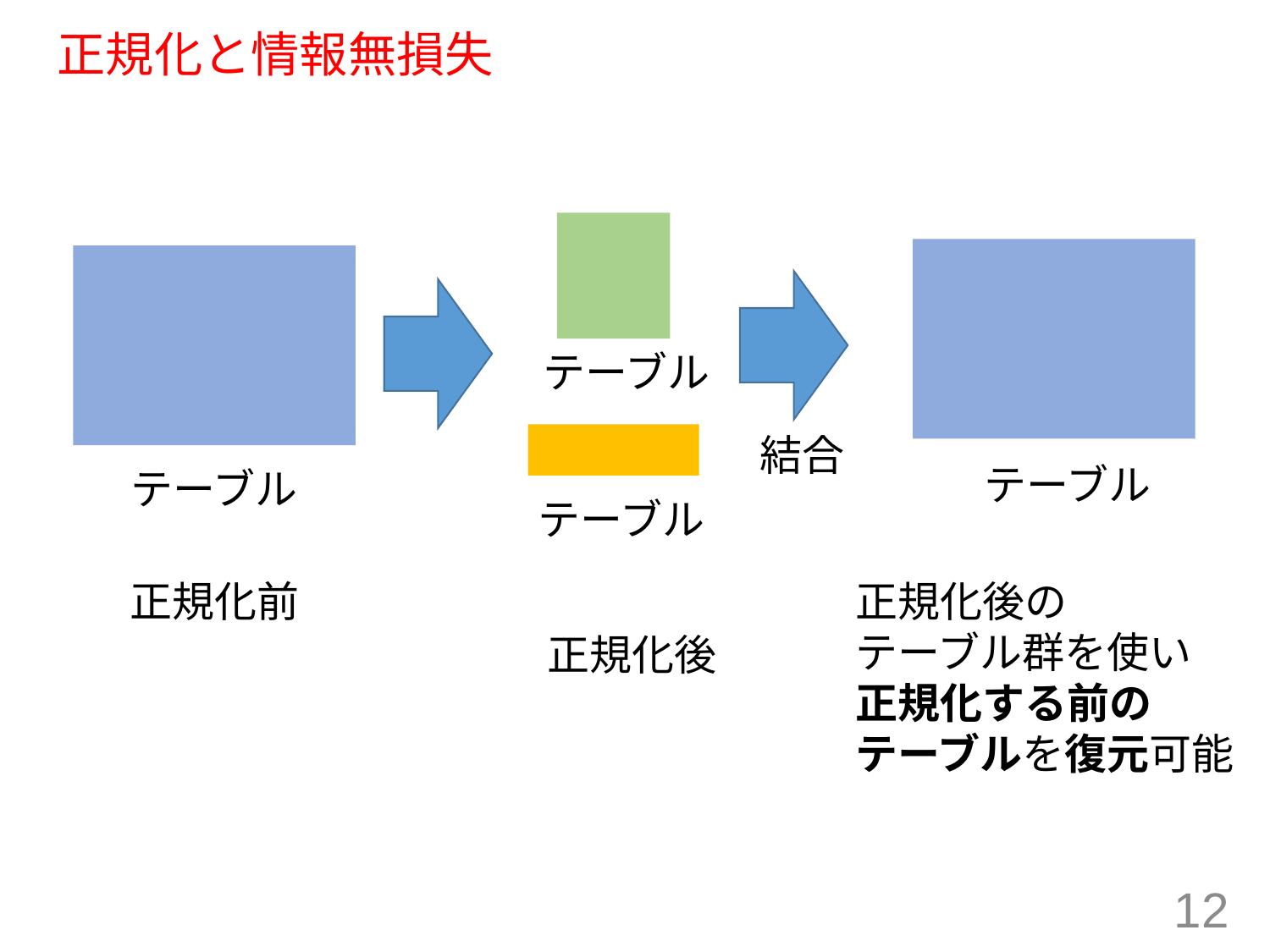

# 正規化と情報無損失

テーブル
結合

テーブル
テーブル
テーブル
正規化前
正規化後の
テーブル群を使い
正規化する前の
テーブルを復元可能
正規化後
12